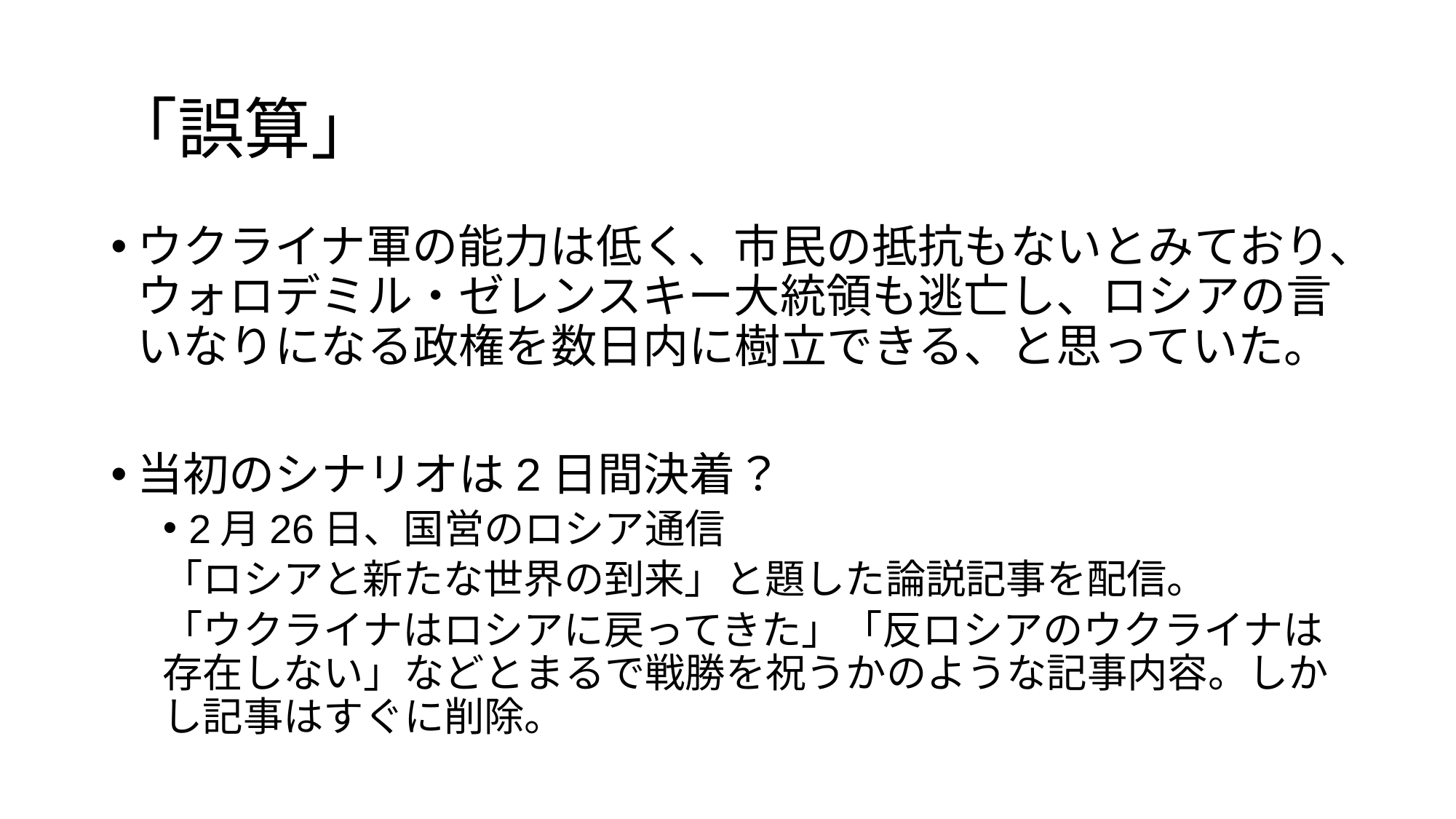

# 「誤算」
ウクライナ軍の能力は低く、市民の抵抗もないとみており、ウォロデミル・ゼレンスキー大統領も逃亡し、ロシアの言いなりになる政権を数日内に樹立できる、と思っていた。

当初のシナリオは2日間決着？
2月26日、国営のロシア通信
「ロシアと新たな世界の到来」と題した論説記事を配信。
「ウクライナはロシアに戻ってきた」「反ロシアのウクライナは存在しない」などとまるで戦勝を祝うかのような記事内容。しかし記事はすぐに削除。